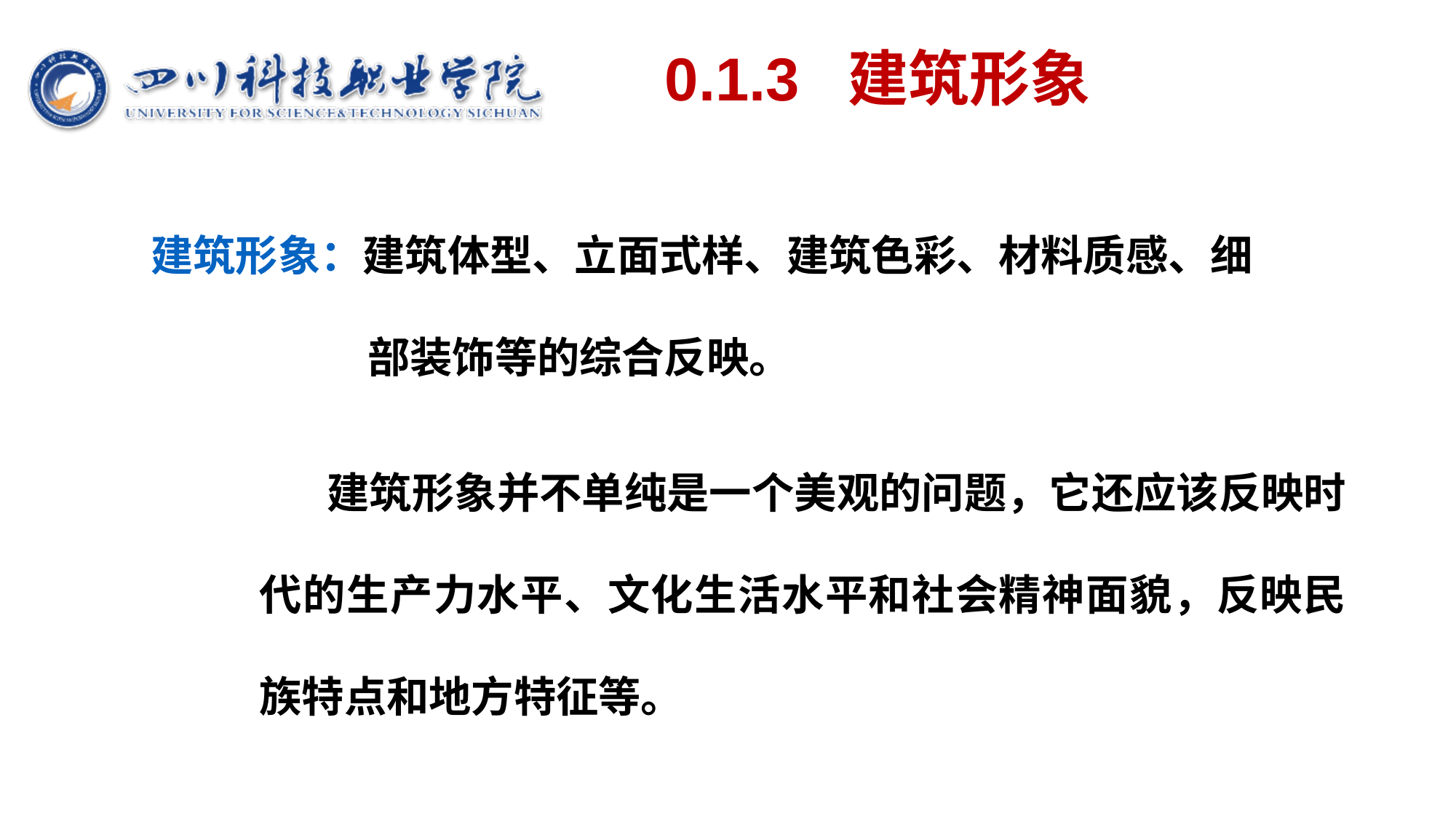

# 0.1.3  建筑形象
建筑形象：建筑体型、立面式样、建筑色彩、材料质感、细部装饰等的综合反映。
      建筑形象并不单纯是一个美观的问题，它还应该反映时代的生产力水平、文化生活水平和社会精神面貌，反映民族特点和地方特征等。